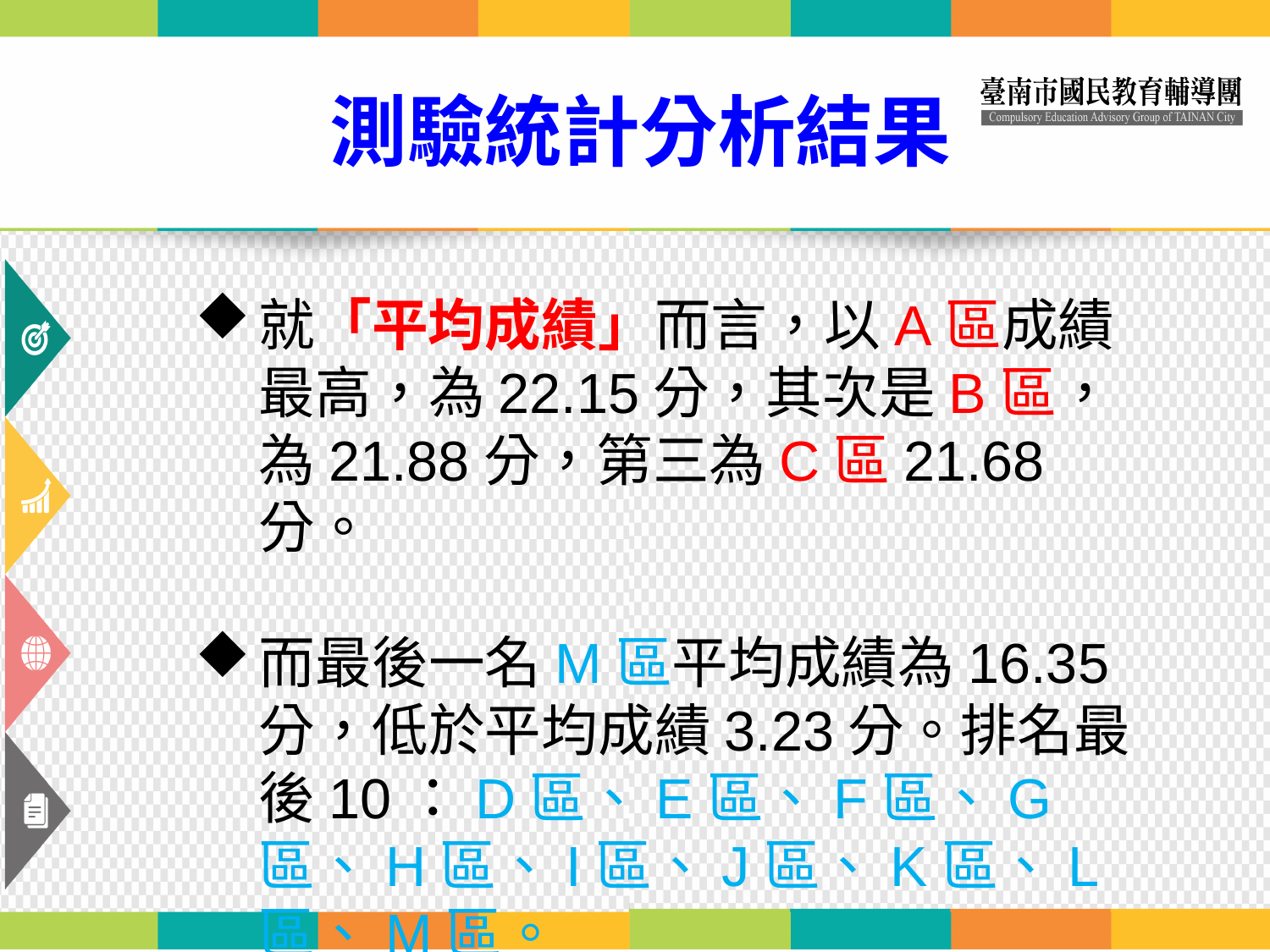

# 測驗統計分析結果
就「平均成績」而言，以A區成績最高，為22.15分，其次是B區，為21.88分，第三為C區21.68分。

而最後一名M區平均成績為16.35分，低於平均成績3.23分。排名最後10：D區、E區、F區、G區、H區、I區、J區、K區、L區、M區。